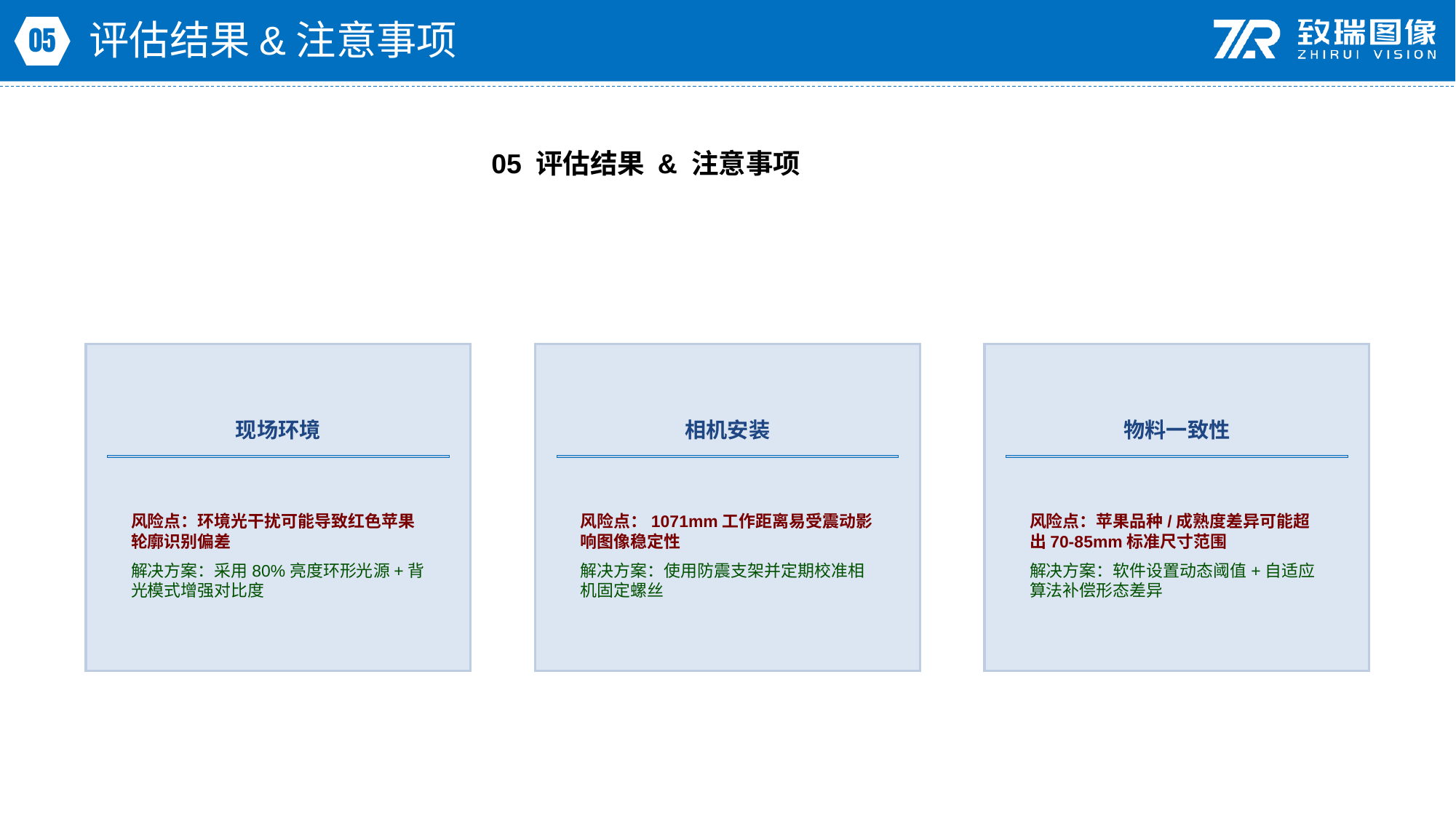

评估结果&注意事项
05

05 评估结果 & 注意事项

现场环境

相机安装

物料一致性

风险点：环境光干扰可能导致红色苹果轮廓识别偏差
解决方案：采用80%亮度环形光源+背光模式增强对比度

风险点：1071mm工作距离易受震动影响图像稳定性
解决方案：使用防震支架并定期校准相机固定螺丝

风险点：苹果品种/成熟度差异可能超出70-85mm标准尺寸范围
解决方案：软件设置动态阈值+自适应算法补偿形态差异